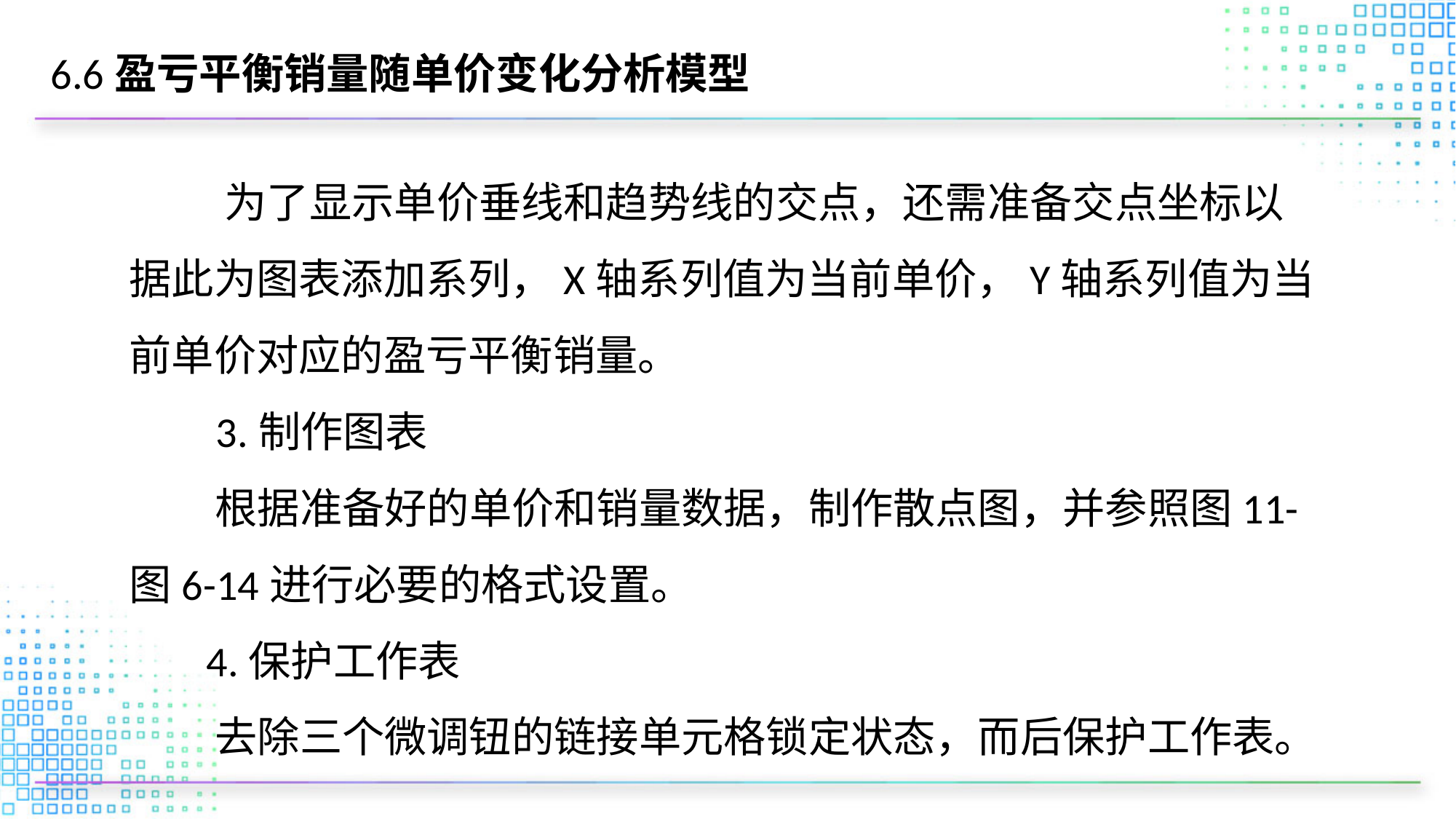

# 6.6盈亏平衡销量随单价变化分析模型
         为了显示单价垂线和趋势线的交点，还需准备交点坐标以据此为图表添加系列，X轴系列值为当前单价，Y轴系列值为当前单价对应的盈亏平衡销量。
         3.制作图表
        根据准备好的单价和销量数据，制作散点图，并参照图11-图6-14进行必要的格式设置。
        4.保护工作表
        去除三个微调钮的链接单元格锁定状态，而后保护工作表。